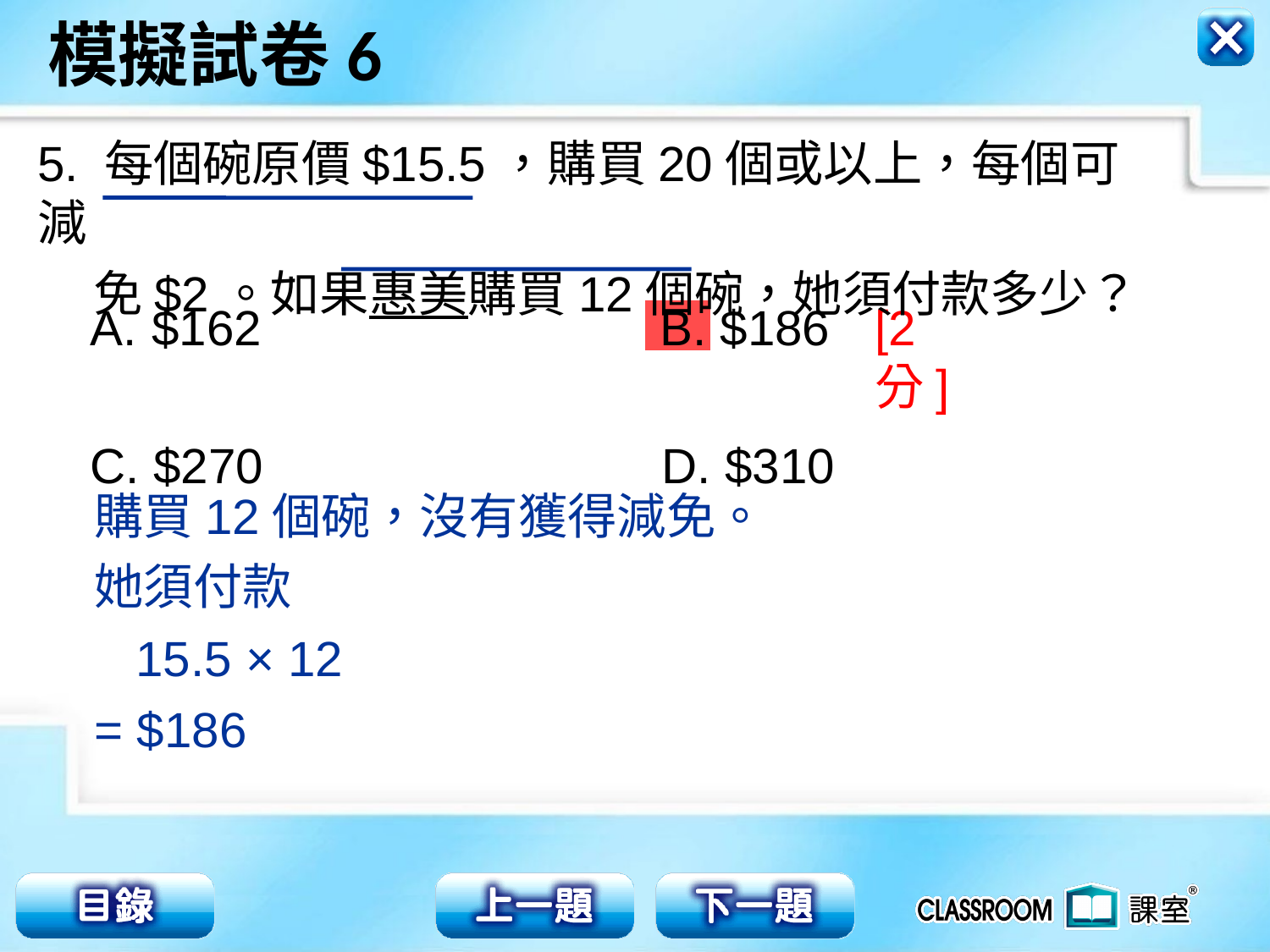

5. 每個碗原價$15.5，購買20個或以上，每個可減
    免$2。如果惠美購買12個碗，她須付款多少？

 $162                             B. $186
C. $270                             D. $310
[2分]

購買12個碗，沒有獲得減免。
她須付款
   15.5 × 12
= $186